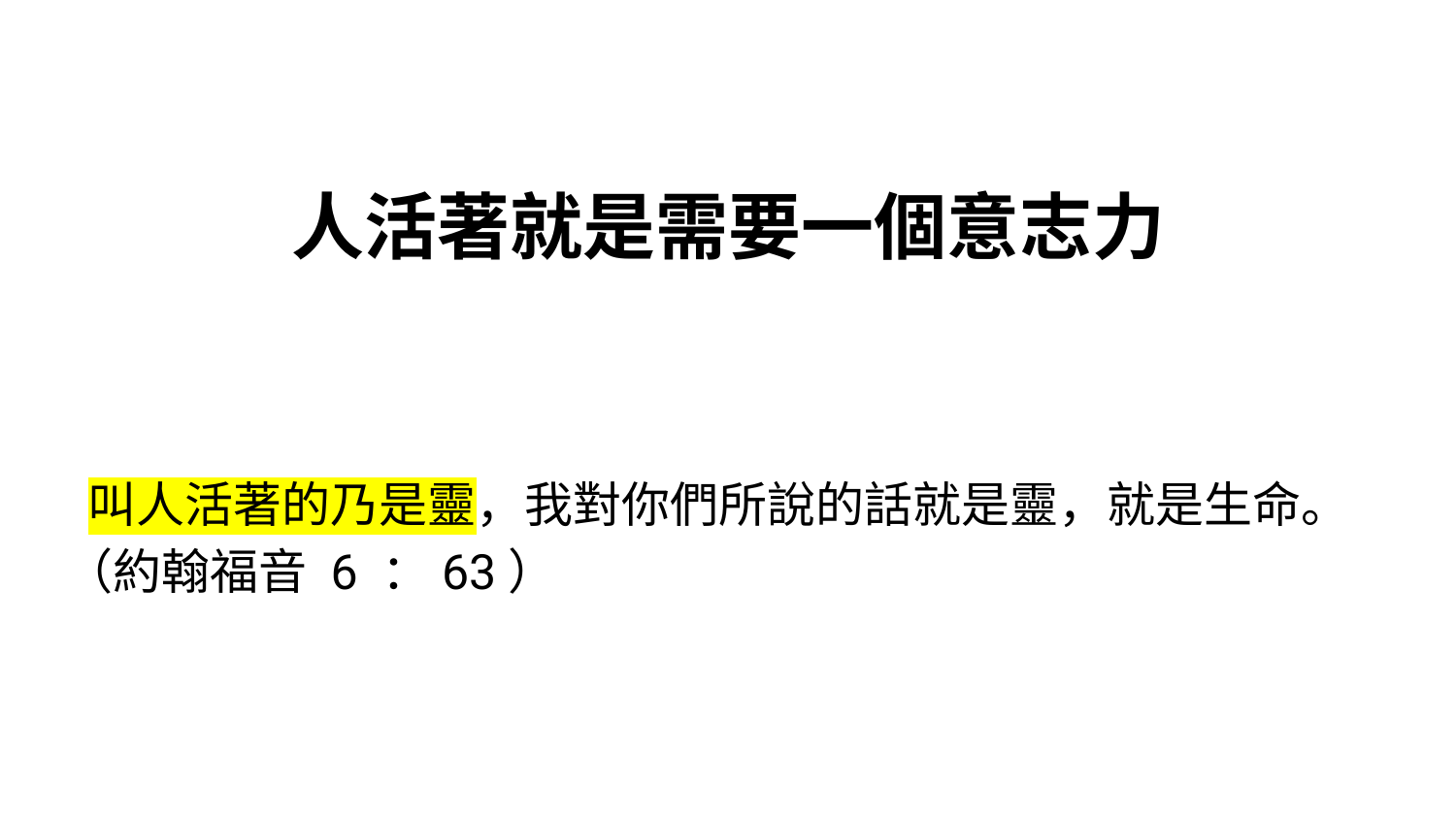

# 人活著就是需要一個意志力
 叫人活著的乃是靈，我對你們所說的話就是靈，就是生命。（約翰福音 6 ：63）